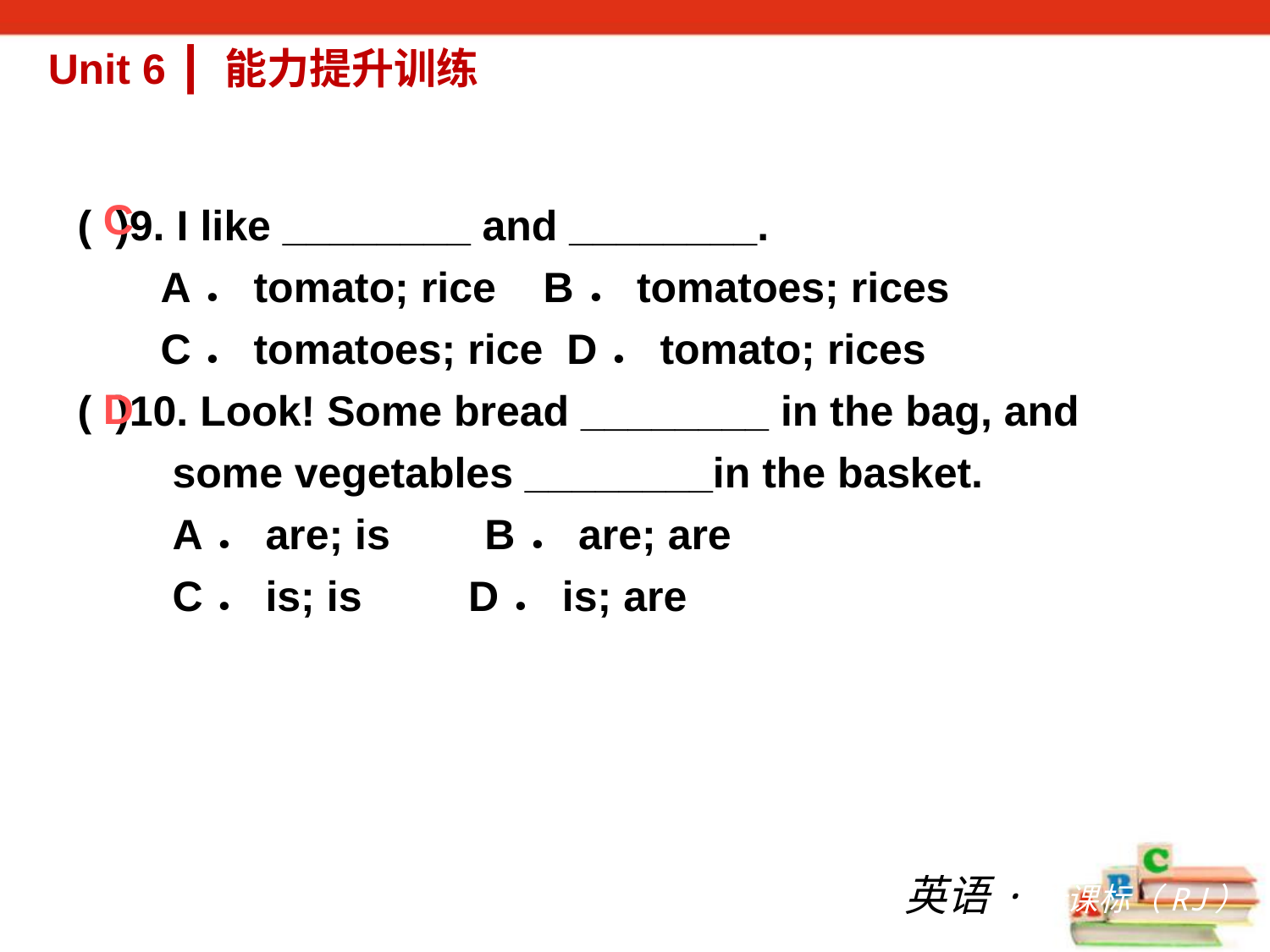

Unit 6 ┃ 能力提升训练
(  )9. I like ________ and ________.
       A．tomato; rice    B．tomatoes; rices
       C．tomatoes; rice  D．tomato; rices
(  )10. Look! Some bread ________ in the bag, and
        some vegetables ________in the basket.
        A．are; is        B．are; are
        C．is; is         D．is; are
C
D
英语·新课标（RJ）